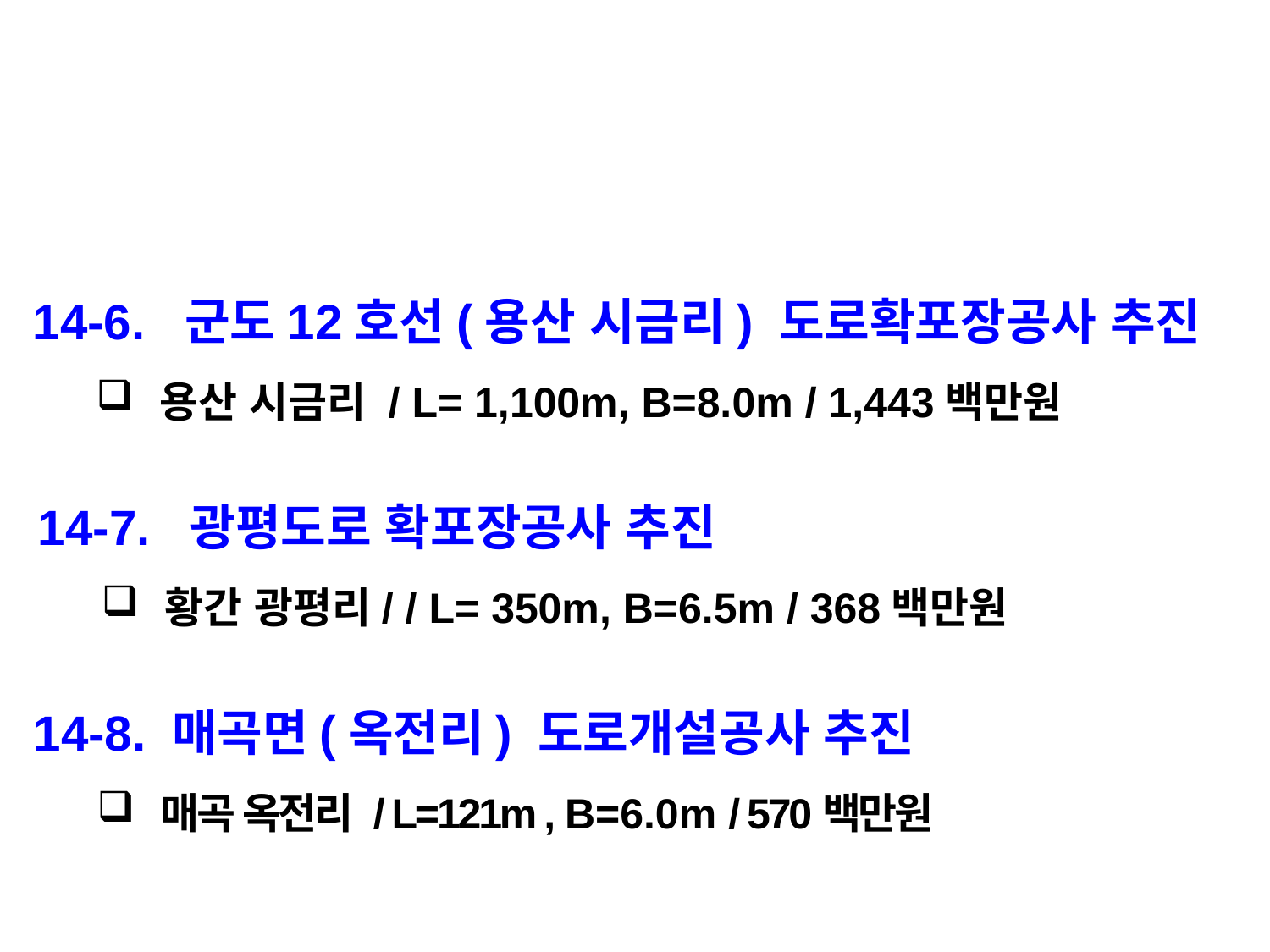

14-6.  군도12호선(용산 시금리) 도로확포장공사 추진
용산 시금리 / L= 1,100m, B=8.0m / 1,443백만원

14-7.  광평도로 확포장공사 추진
황간 광평리/ / L= 350m, B=6.5m / 368백만원
14-8. 매곡면(옥전리) 도로개설공사 추진
매곡 옥전리 / L=121m , B=6.0m / 570백만원